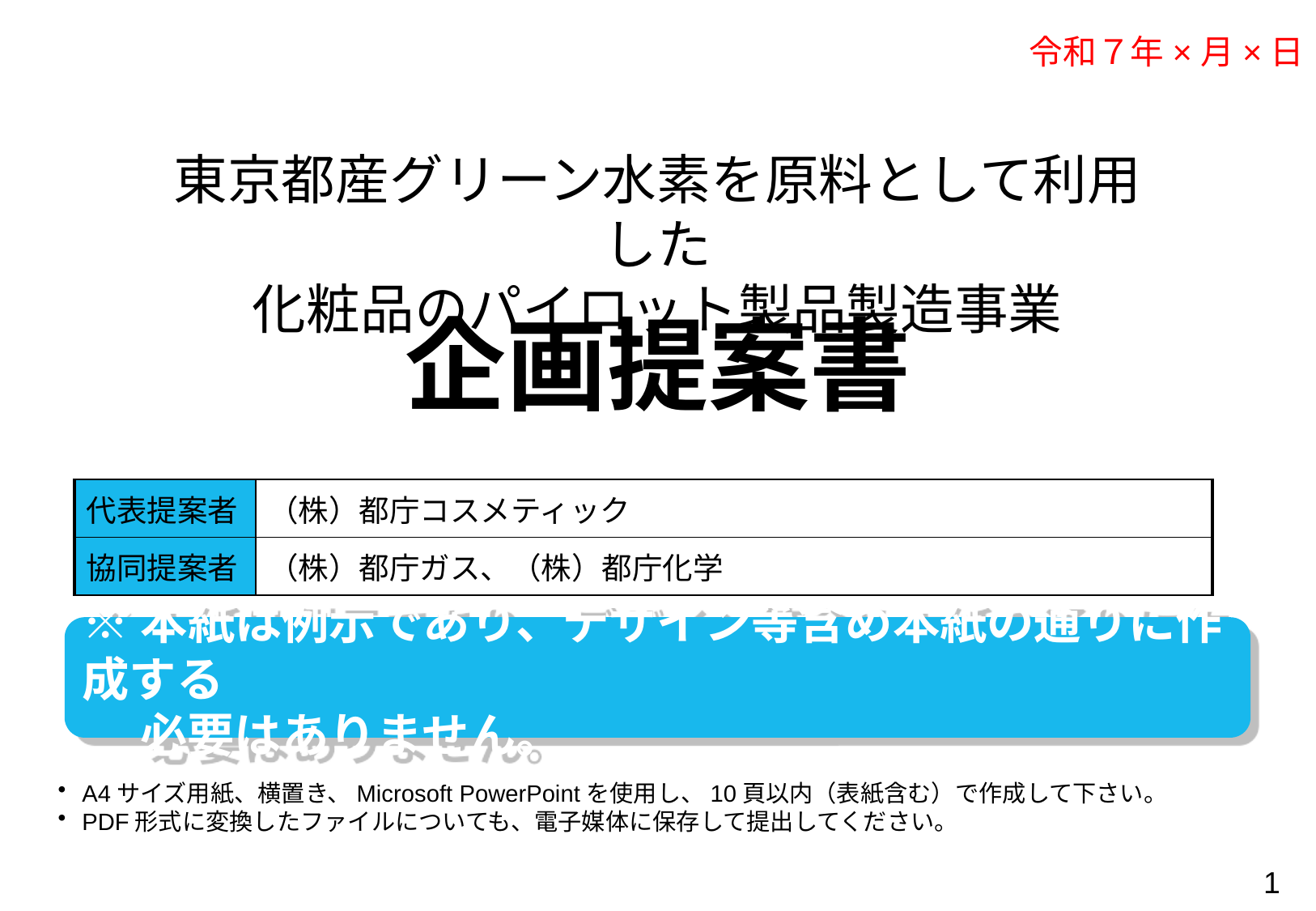

令和７年×月×日
東京都産グリーン水素を原料として利用した
化粧品のパイロット製品製造事業
企画提案書
| 代表提案者 | （株）都庁コスメティック |
| --- | --- |
| 協同提案者 | （株）都庁ガス、（株）都庁化学 |
※本紙は例示であり、デザイン等含め本紙の通りに作成する
　 必要はありません。
A4サイズ用紙、横置き、Microsoft PowerPointを使用し、10頁以内（表紙含む）で作成して下さい。
PDF形式に変換したファイルについても、電子媒体に保存して提出してください。